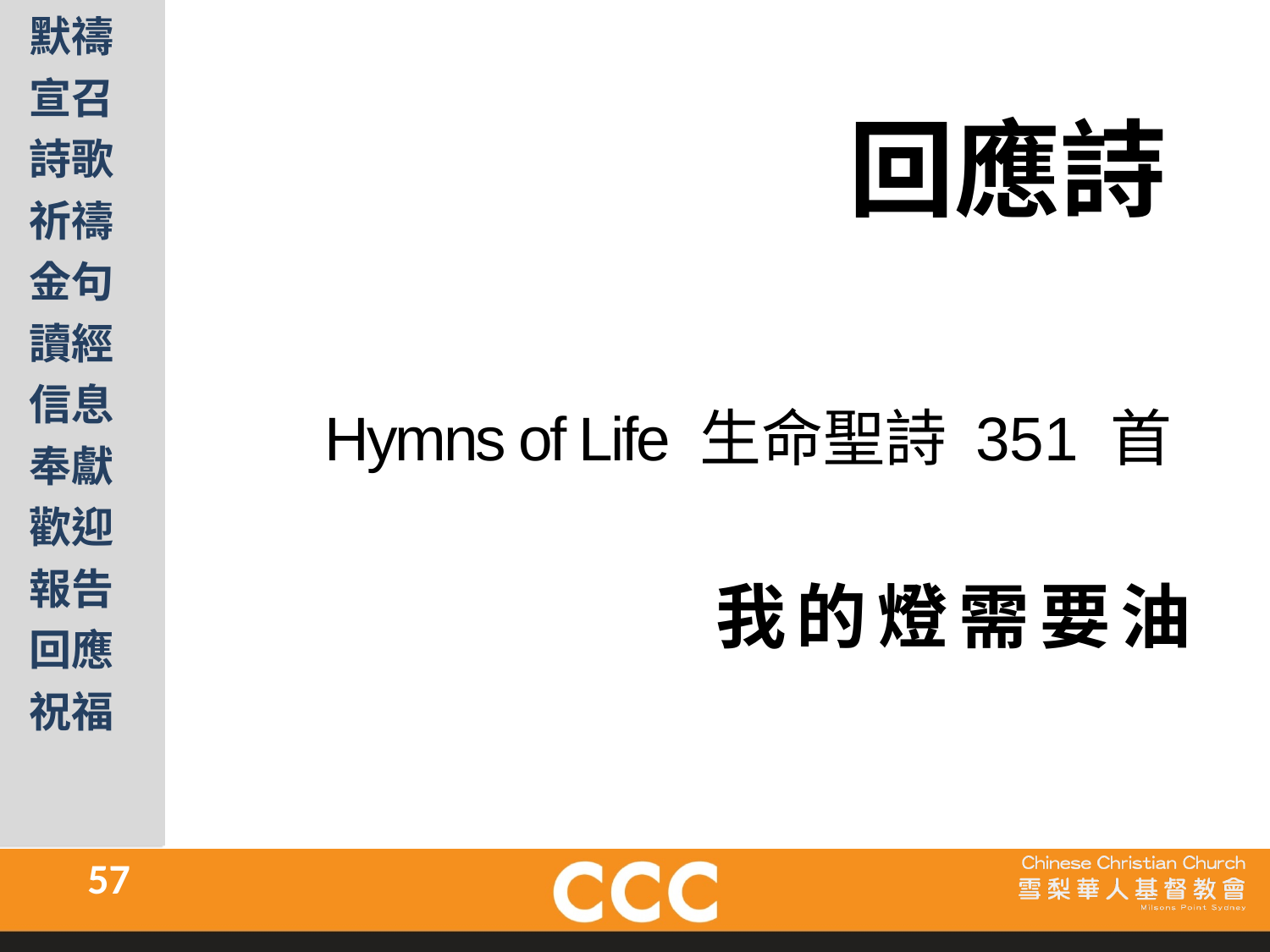

回應詩
Hymns of Life 生命聖詩 351 首
我的燈需要油

57